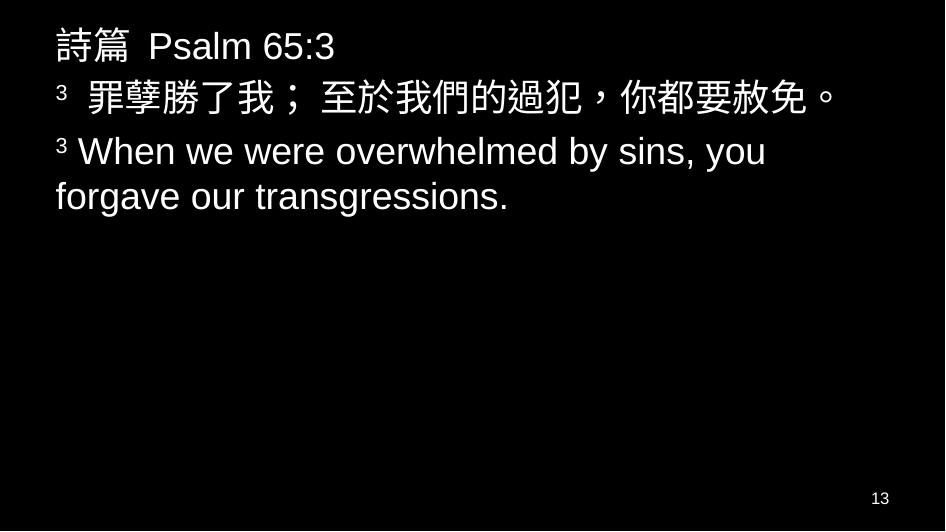

詩篇 Psalm 65:3
3 罪孽勝了我； 至於我們的過犯，你都要赦免。
3 When we were overwhelmed by sins, you forgave our transgressions.

13